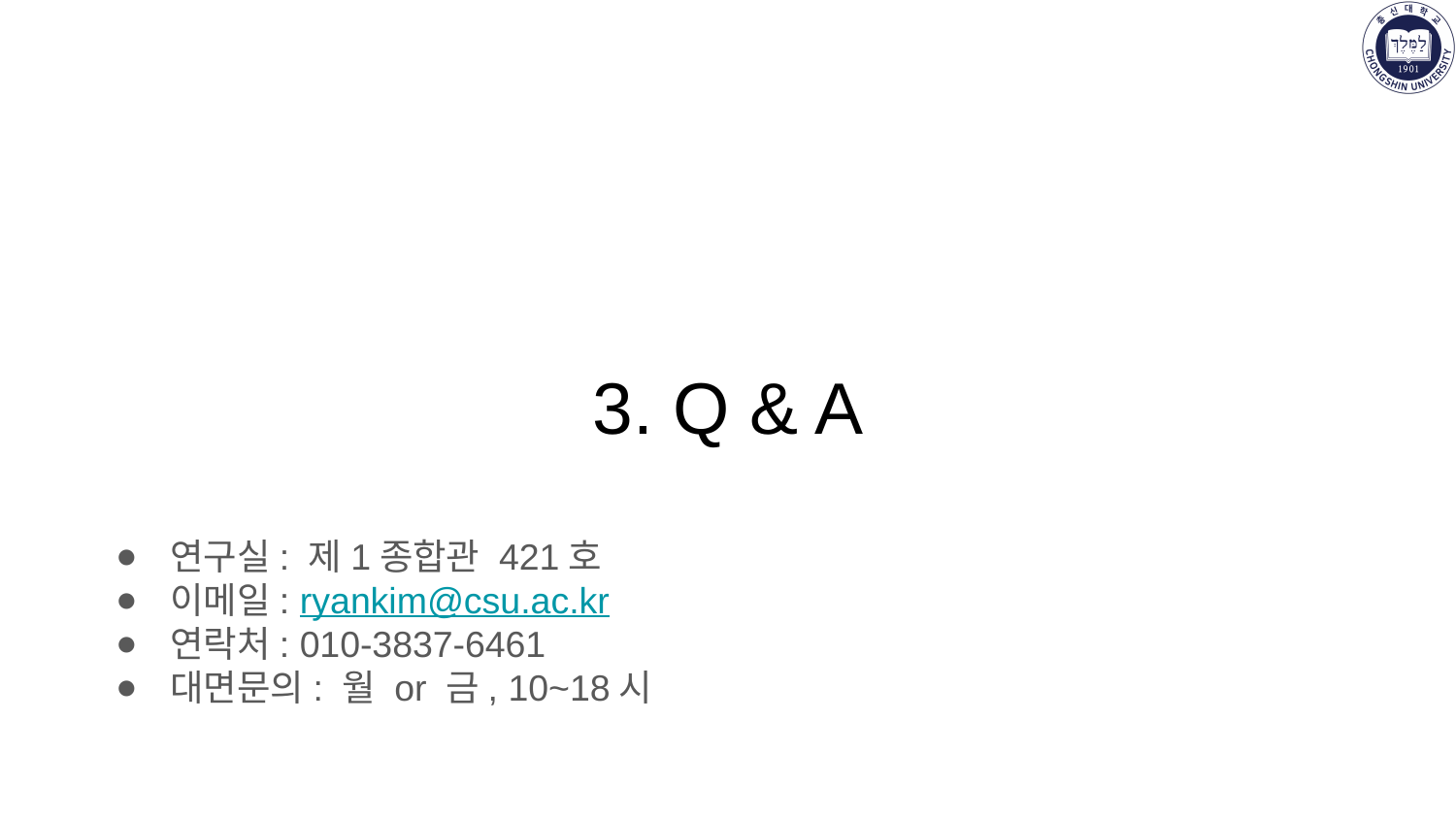

# 3. Q & A

연구실: 제1종합관 421호
이메일: ryankim@csu.ac.kr
연락처: 010-3837-6461
대면문의: 월 or 금, 10~18시